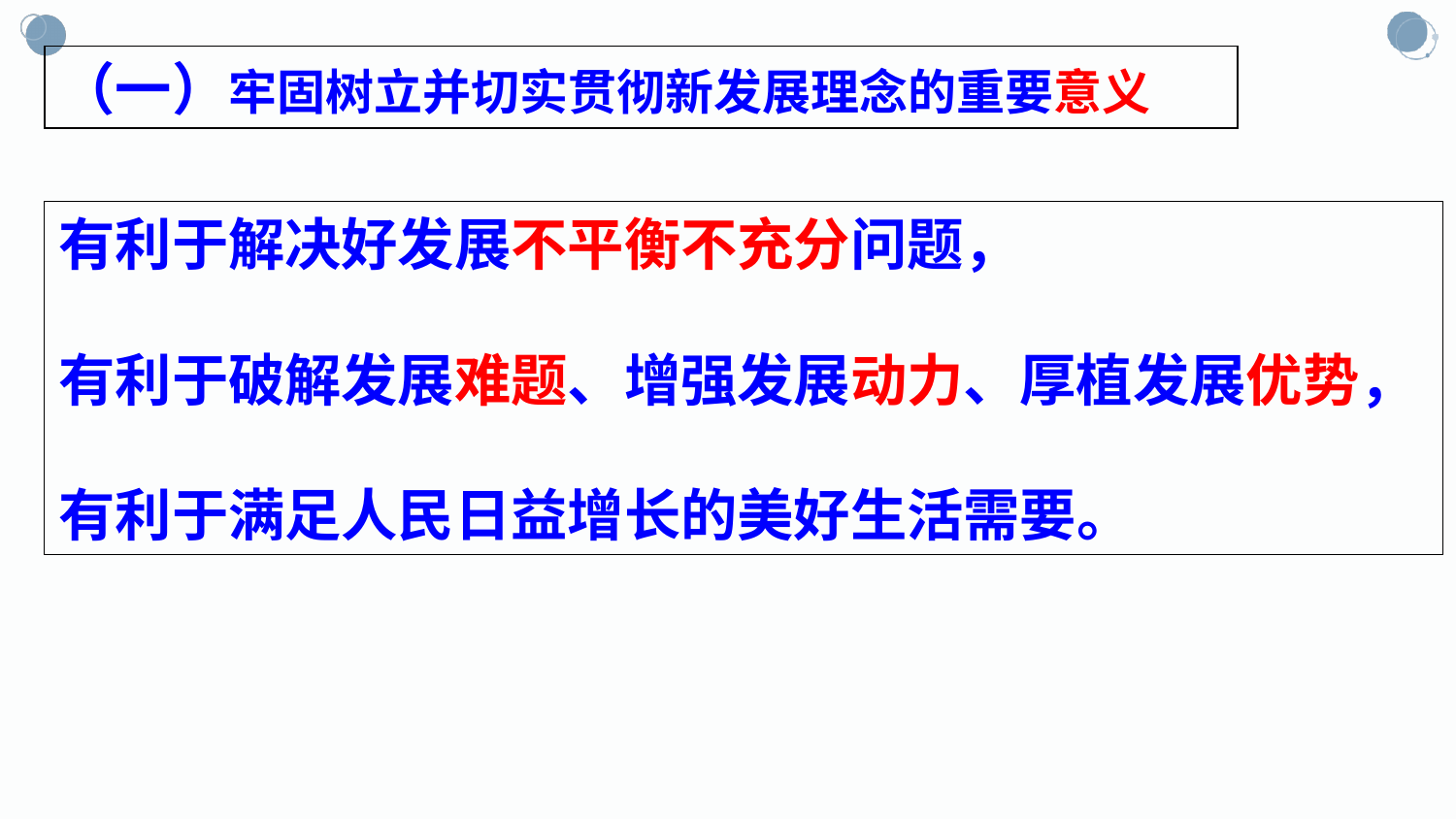

（一）牢固树立并切实贯彻新发展理念的重要意义
有利于解决好发展不平衡不充分问题，

有利于破解发展难题、增强发展动力、厚植发展优势，

有利于满足人民日益增长的美好生活需要。